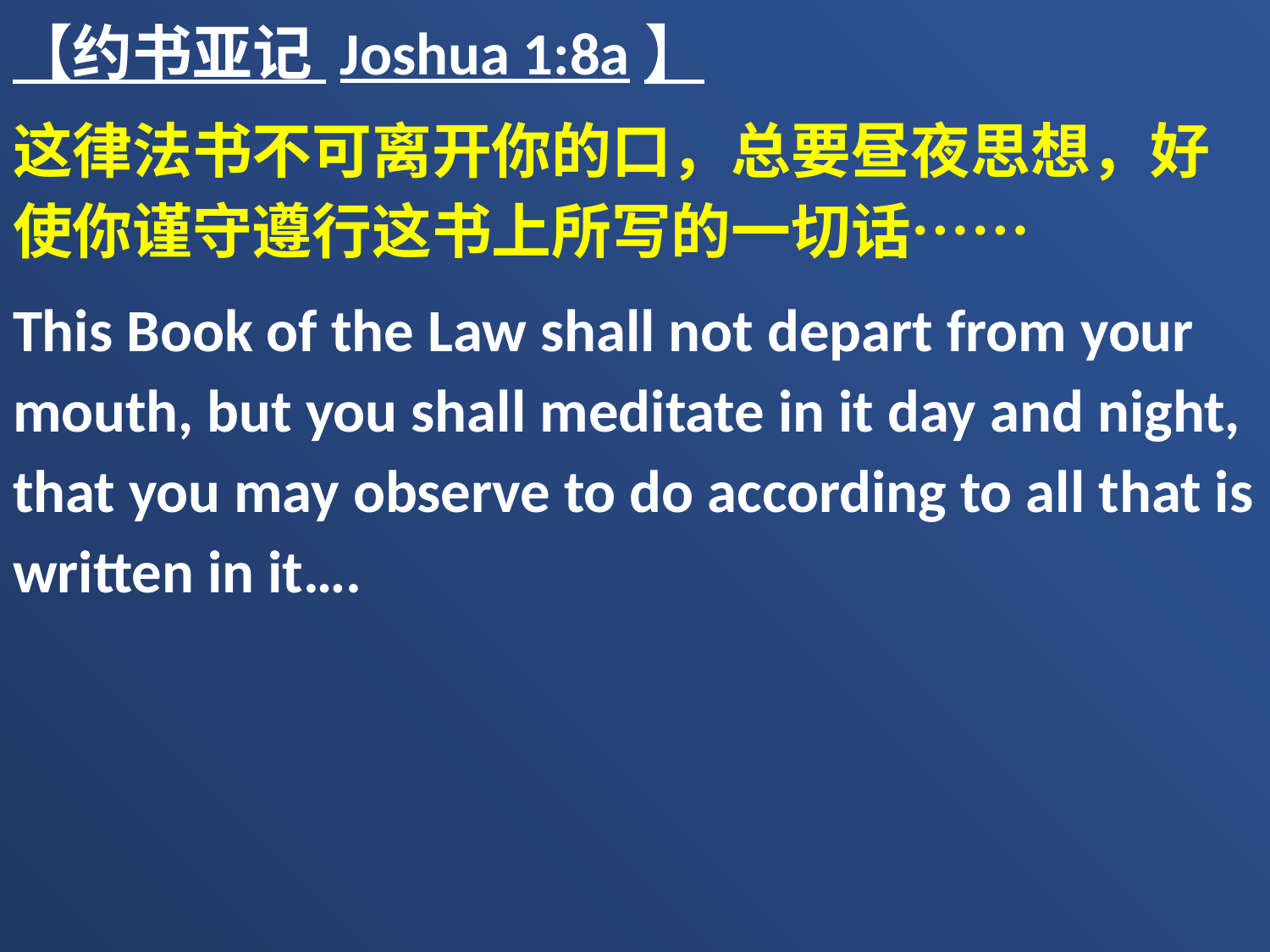

【约书亚记 Joshua 1:8a】
这律法书不可离开你的口，总要昼夜思想，好使你谨守遵行这书上所写的一切话……
This Book of the Law shall not depart from your mouth, but you shall meditate in it day and night, that you may observe to do according to all that is written in it….